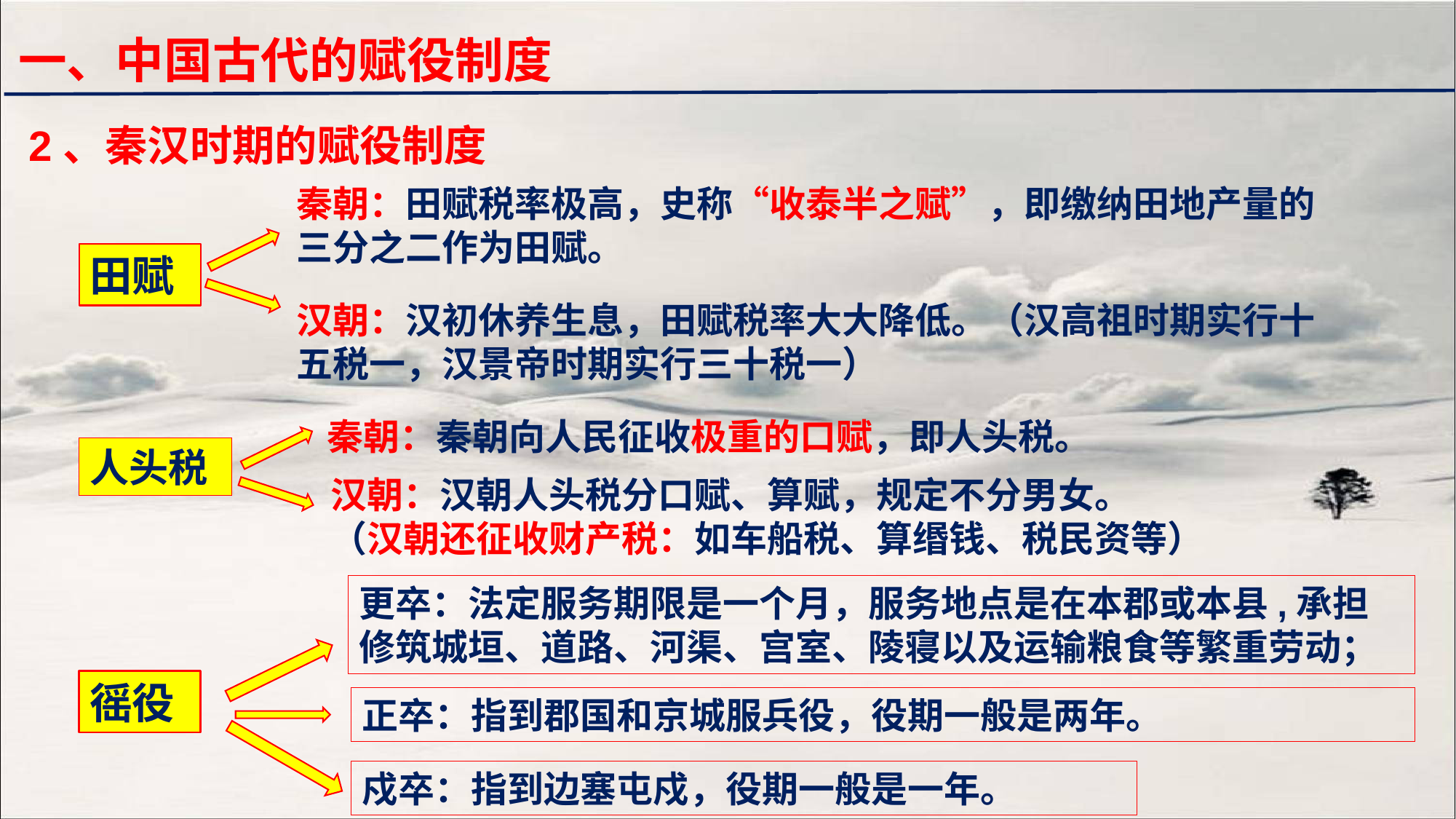

一、中国古代的赋役制度
2、秦汉时期的赋役制度
秦朝：田赋税率极高，史称“收泰半之赋”，即缴纳田地产量的三分之二作为田赋。

田赋
汉朝：汉初休养生息，田赋税率大大降低。（汉高祖时期实行十五税一，汉景帝时期实行三十税一）
秦朝：秦朝向人民征收极重的口赋，即人头税。
人头税

汉朝：汉朝人头税分口赋、算赋，规定不分男女。
（汉朝还征收财产税：如车船税、算缗钱、税民资等）
更卒：法定服务期限是一个月，服务地点是在本郡或本县,承担修筑城垣、道路、河渠、宫室、陵寝以及运输粮食等繁重劳动；

徭役
正卒：指到郡国和京城服兵役，役期一般是两年。
戍卒：指到边塞屯戍，役期一般是一年。